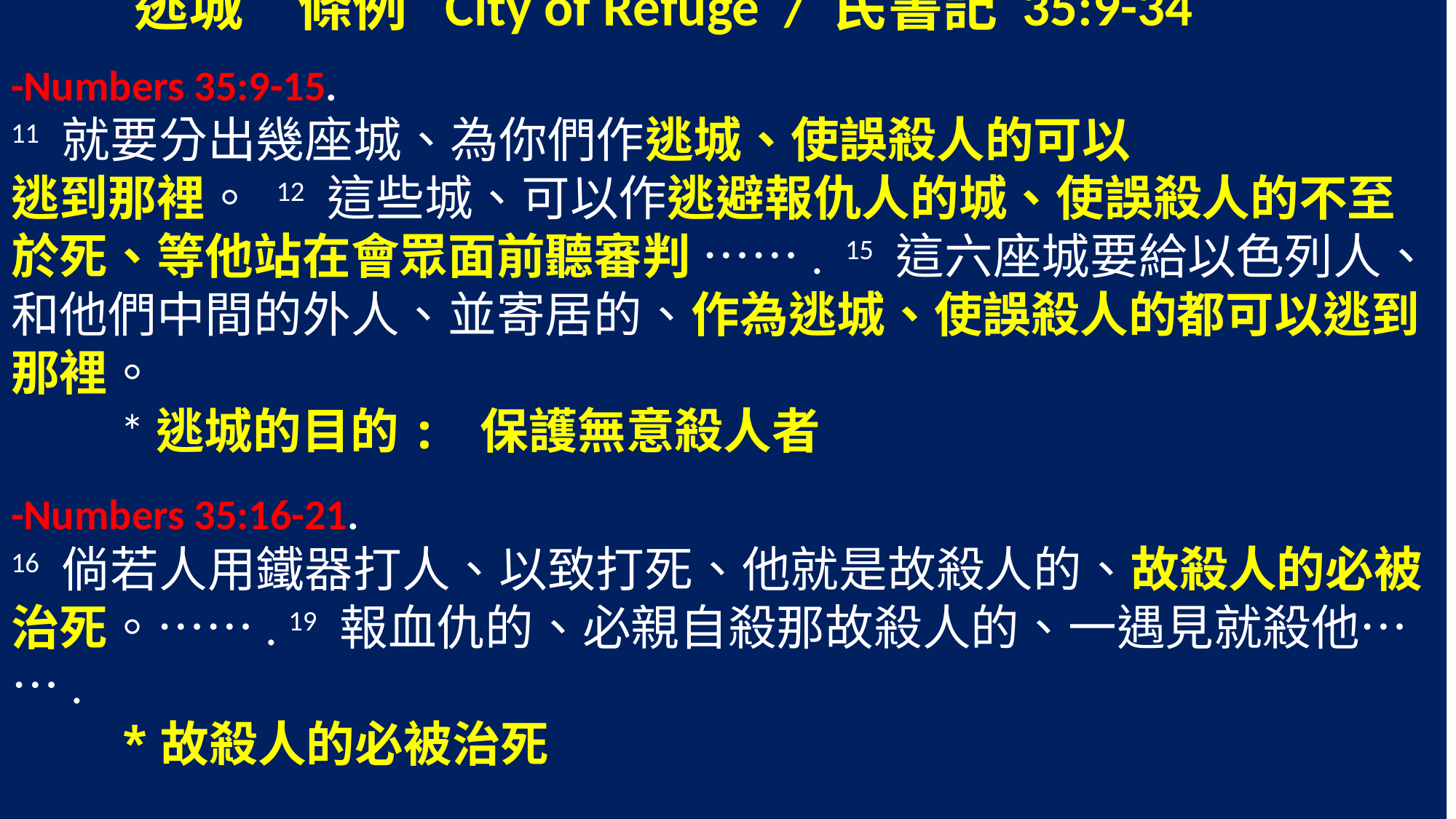

‘逃城’條例  City of Refuge  / 民書記 35:9-34

-Numbers 35:9-15.
11 就要分出幾座城、為你們作逃城、使誤殺人的可以
逃到那裡。 12 這些城、可以作逃避報仇人的城、使誤殺人的不至於死、等他站在會眾面前聽審判 …….  15 這六座城要給以色列人、和他們中間的外人、並寄居的、作為逃城、使誤殺人的都可以逃到那裡。
	*逃城的目的: 保護無意殺人者

-Numbers 35:16-21.
16 倘若人用鐵器打人、以致打死、他就是故殺人的、故殺人的必被治死。……. 19 報血仇的、必親自殺那故殺人的、一遇見就殺他…….
	*故殺人的必被治死